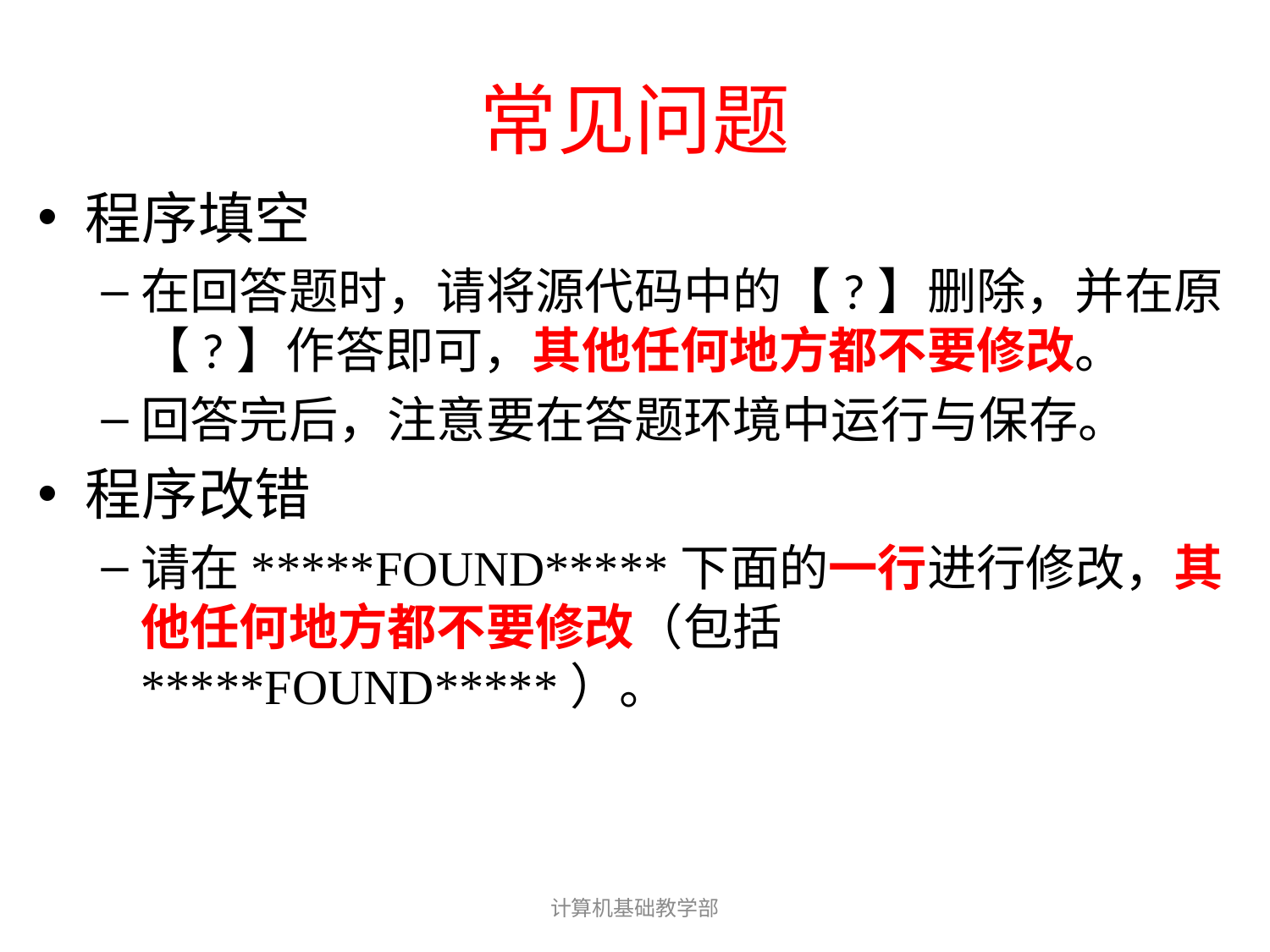

# 常见问题
程序填空
在回答题时，请将源代码中的【?】删除，并在原【?】作答即可，其他任何地方都不要修改。
回答完后，注意要在答题环境中运行与保存。
程序改错
请在*****FOUND*****下面的一行进行修改，其他任何地方都不要修改（包括*****FOUND*****）。

计算机基础教学部